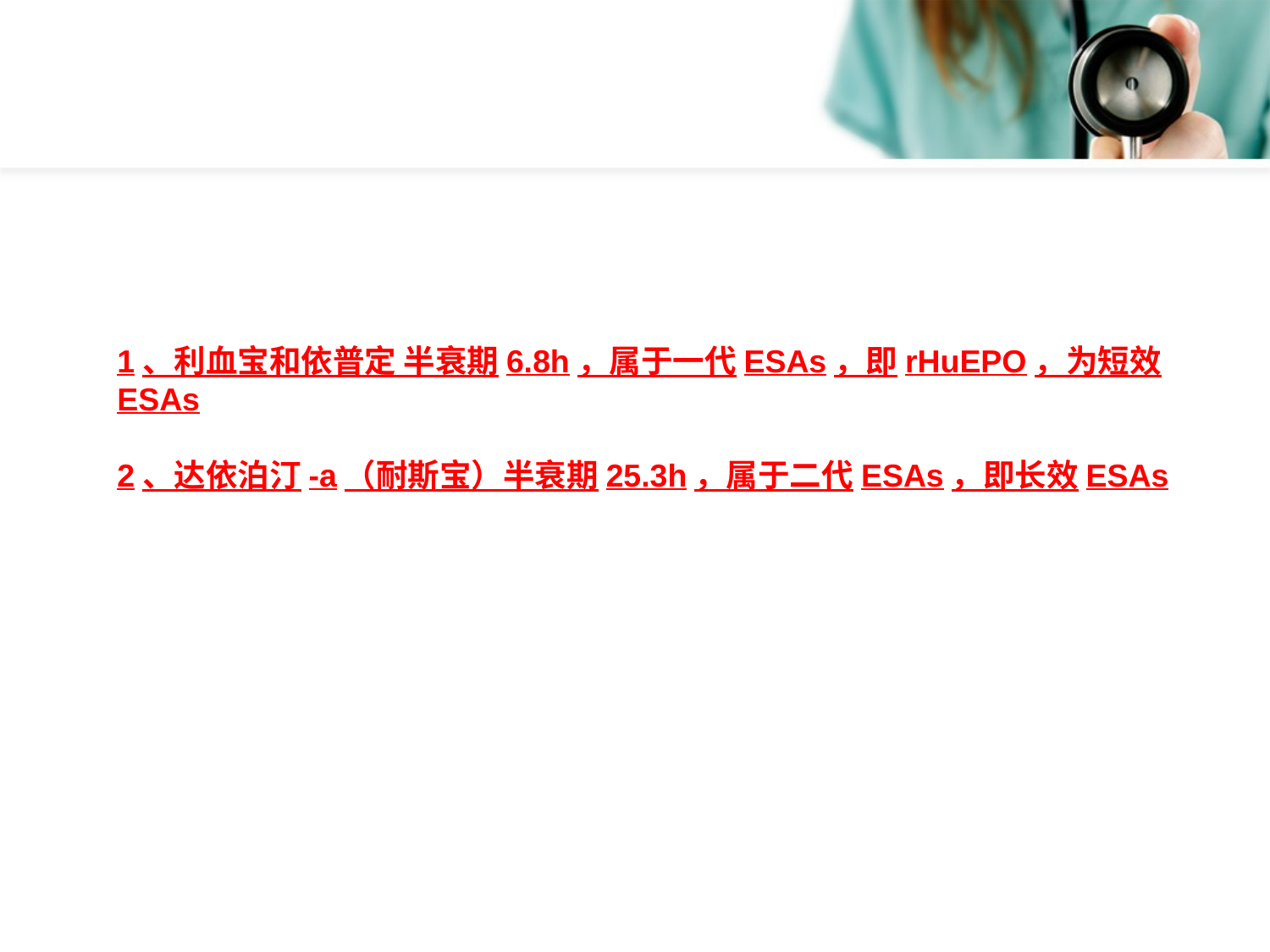

#

1、利血宝和依普定 半衰期6.8h，属于一代ESAs，即rHuEPO，为短效ESAs

2、达依泊汀-a（耐斯宝）半衰期25.3h，属于二代ESAs，即长效ESAs